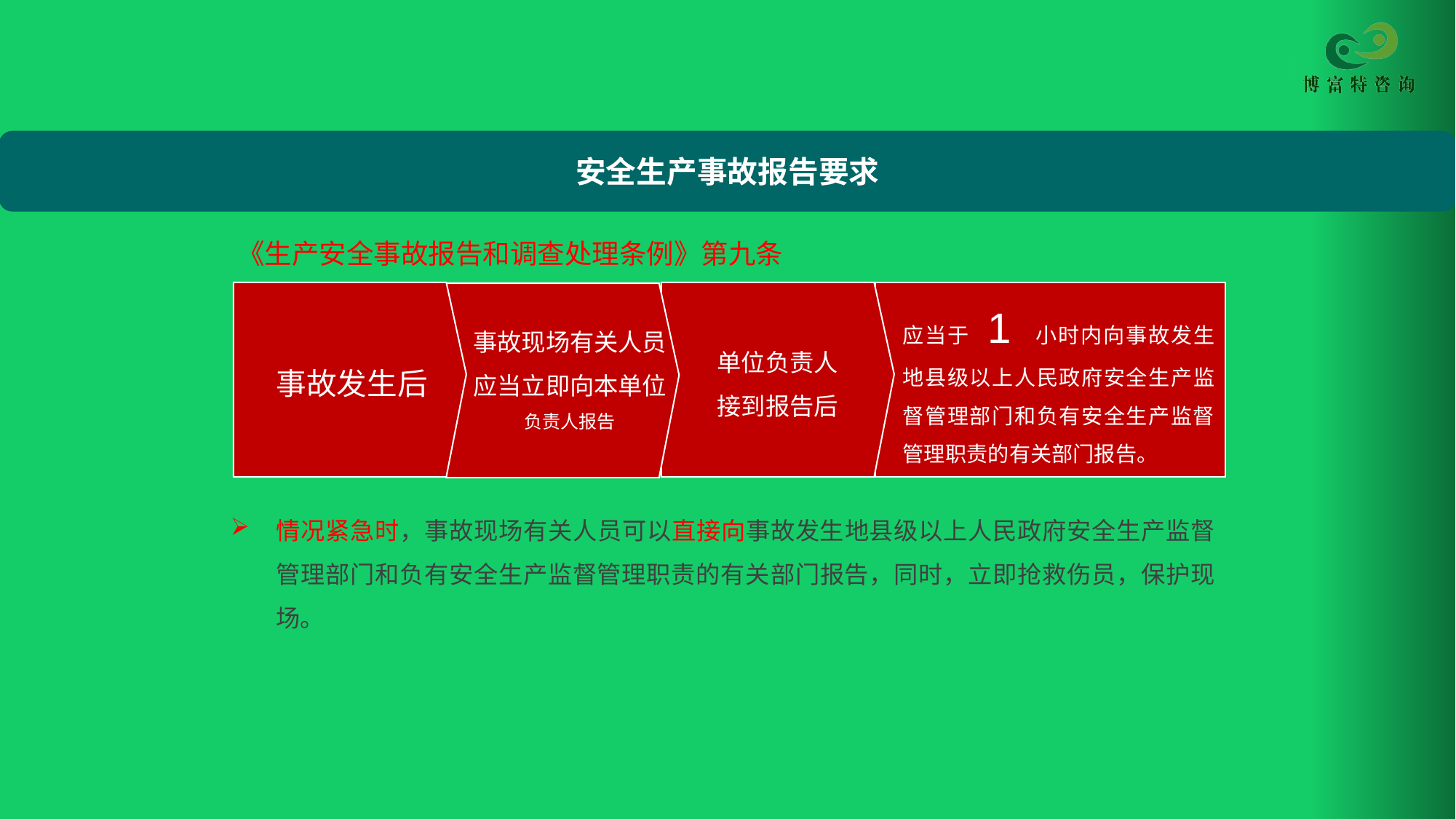

安全生产事故报告要求
《生产安全事故报告和调查处理条例》第九条
应当于  1 小时内向事故发生地县级以上人民政府安全生产监督管理部门和负有安全生产监督管理职责的有关部门报告。

事故现场有关人员
应当立即向本单位
负责人报告
单位负责人
接到报告后
事故发生后
情况紧急时，事故现场有关人员可以直接向事故发生地县级以上人民政府安全生产监督管理部门和负有安全生产监督管理职责的有关部门报告，同时，立即抢救伤员，保护现场。